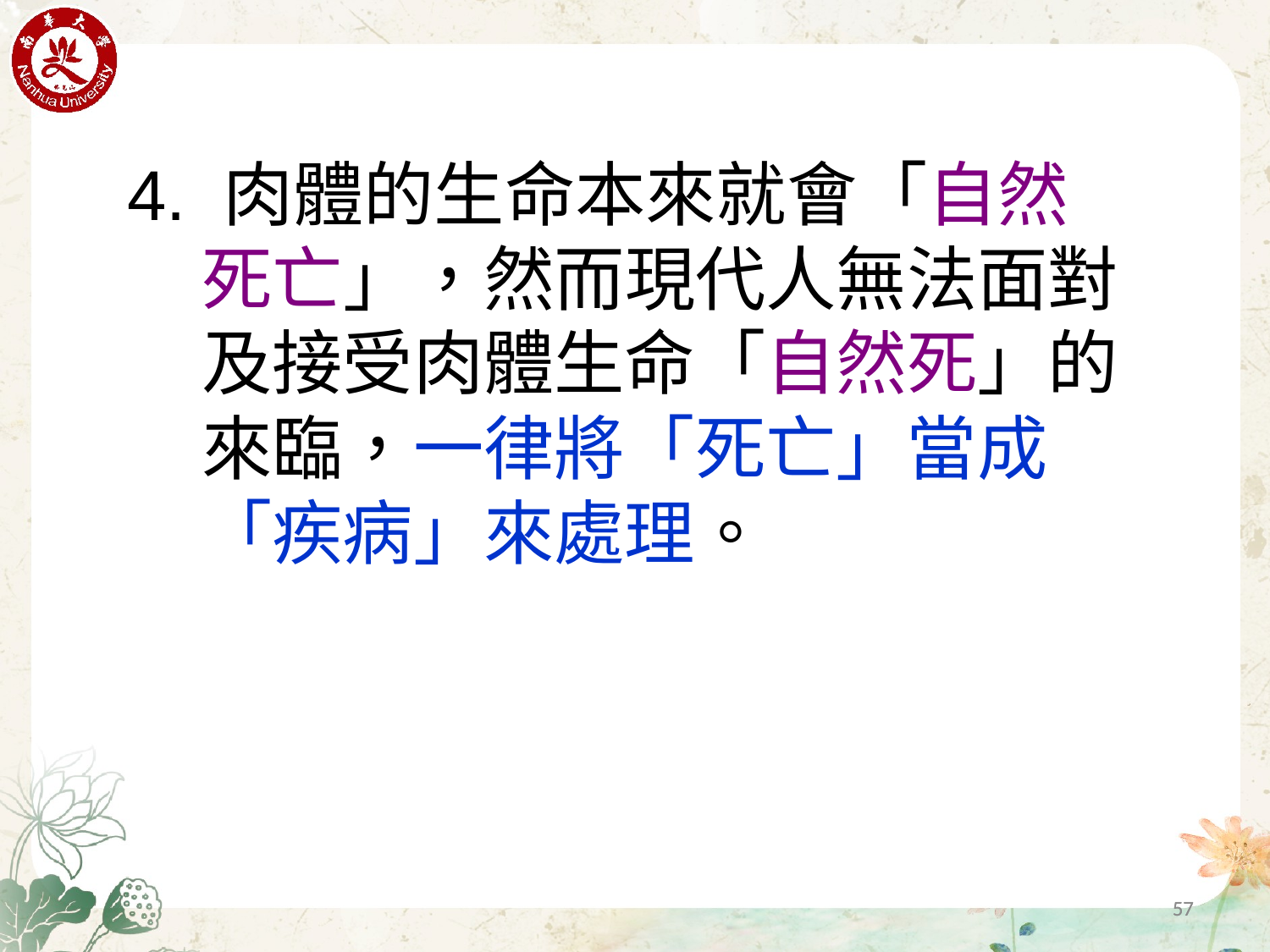

4. 肉體的生命本來就會「自然死亡」，然而現代人無法面對及接受肉體生命「自然死」的來臨，一律將「死亡」當成「疾病」來處理。
57
57